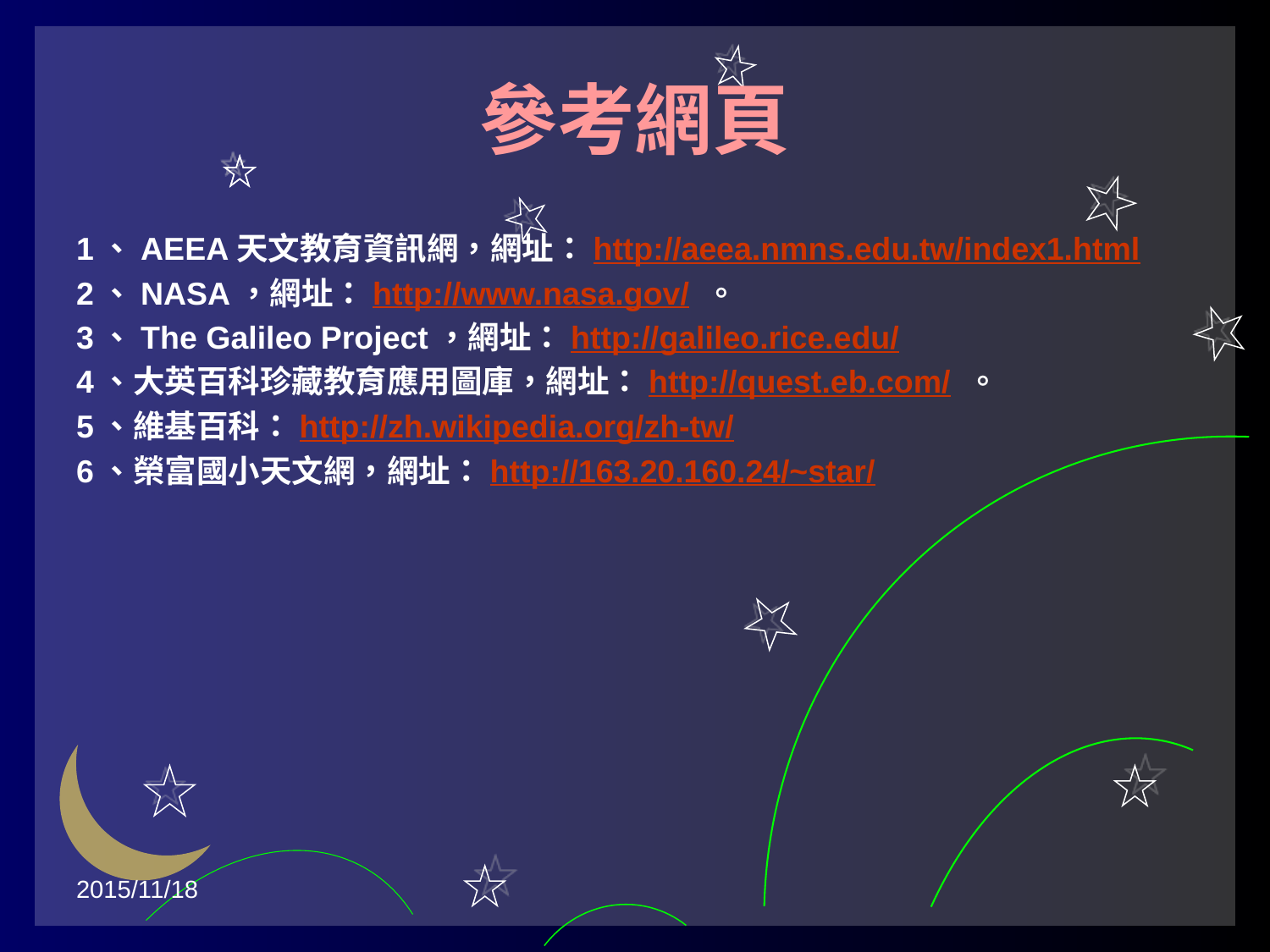

# 參考網頁
1、AEEA天文教育資訊網，網址：http://aeea.nmns.edu.tw/index1.html
2、NASA，網址：http://www.nasa.gov/ 。
3、The Galileo Project，網址：http://galileo.rice.edu/
4、大英百科珍藏教育應用圖庫，網址：http://quest.eb.com/ 。
5、維基百科：http://zh.wikipedia.org/zh-tw/
6、榮富國小天文網，網址：http://163.20.160.24/~star/
2015/11/18